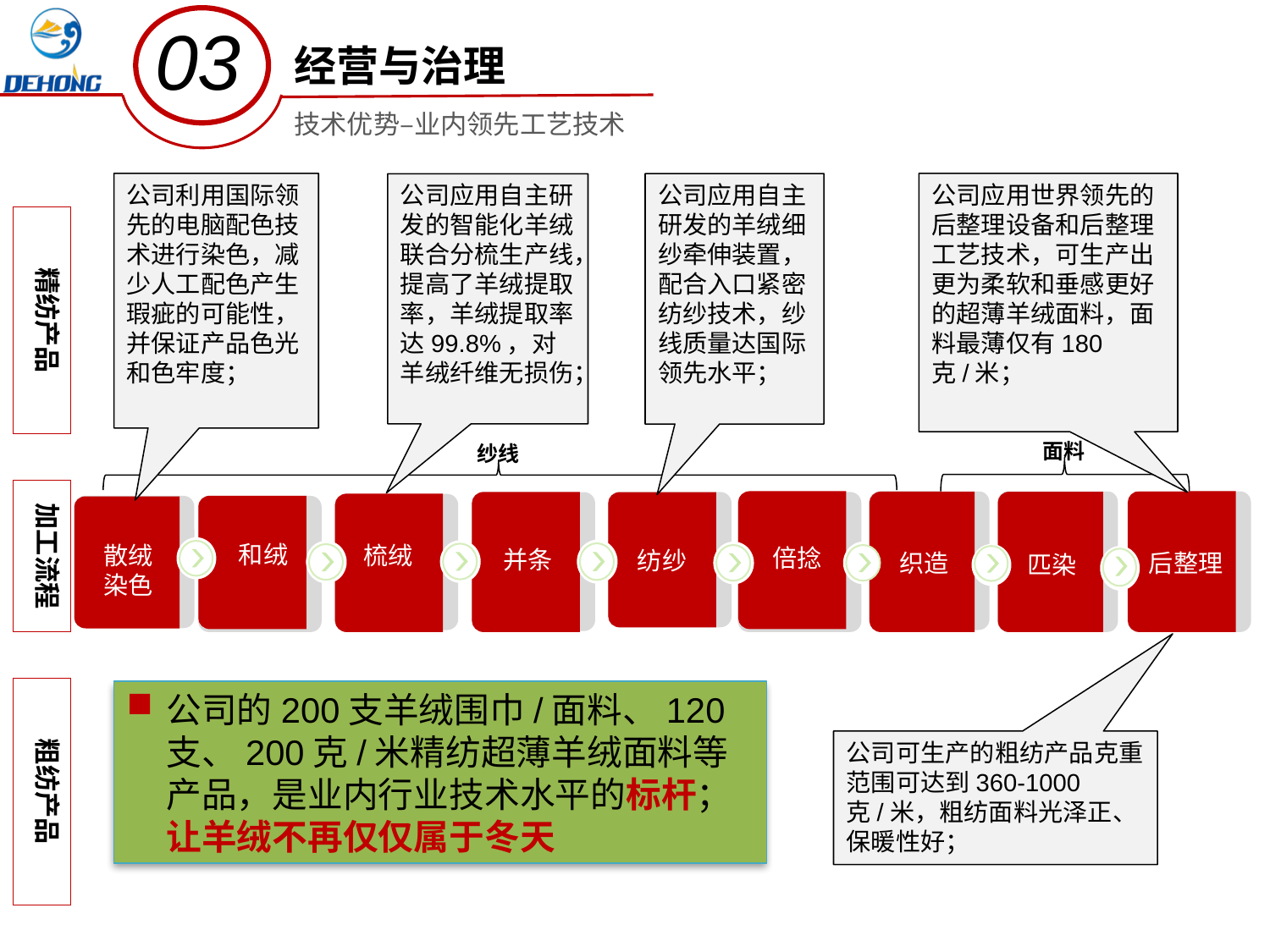

03
经营与治理

技术优势–业内领先工艺技术

公司应用世界领先的后整理设备和后整理工艺技术，可生产出更为柔软和垂感更好的超薄羊绒面料，面料最薄仅有180克/米；
公司利用国际领先的电脑配色技术进行染色，减少人工配色产生瑕疵的可能性，并保证产品色光和色牢度；
公司应用自主研发的智能化羊绒联合分梳生产线，提高了羊绒提取率，羊绒提取率达99.8%，对羊绒纤维无损伤；

面料
纱线

后整理

匹染

并条

散绒
染色

和绒
梳绒
倍捻
纺纱

织造

公司可生产的粗纺产品克重范围可达到360-1000克/米，粗纺面料光泽正、保暖性好；
公司应用自主研发的羊绒细纱牵伸装置，配合入口紧密纺纱技术，纱线质量达国际领先水平；
精纺产品
加工流程
粗纺产品
公司的200支羊绒围巾/面料、120支、200克/米精纺超薄羊绒面料等产品，是业内行业技术水平的标杆；让羊绒不再仅仅属于冬天